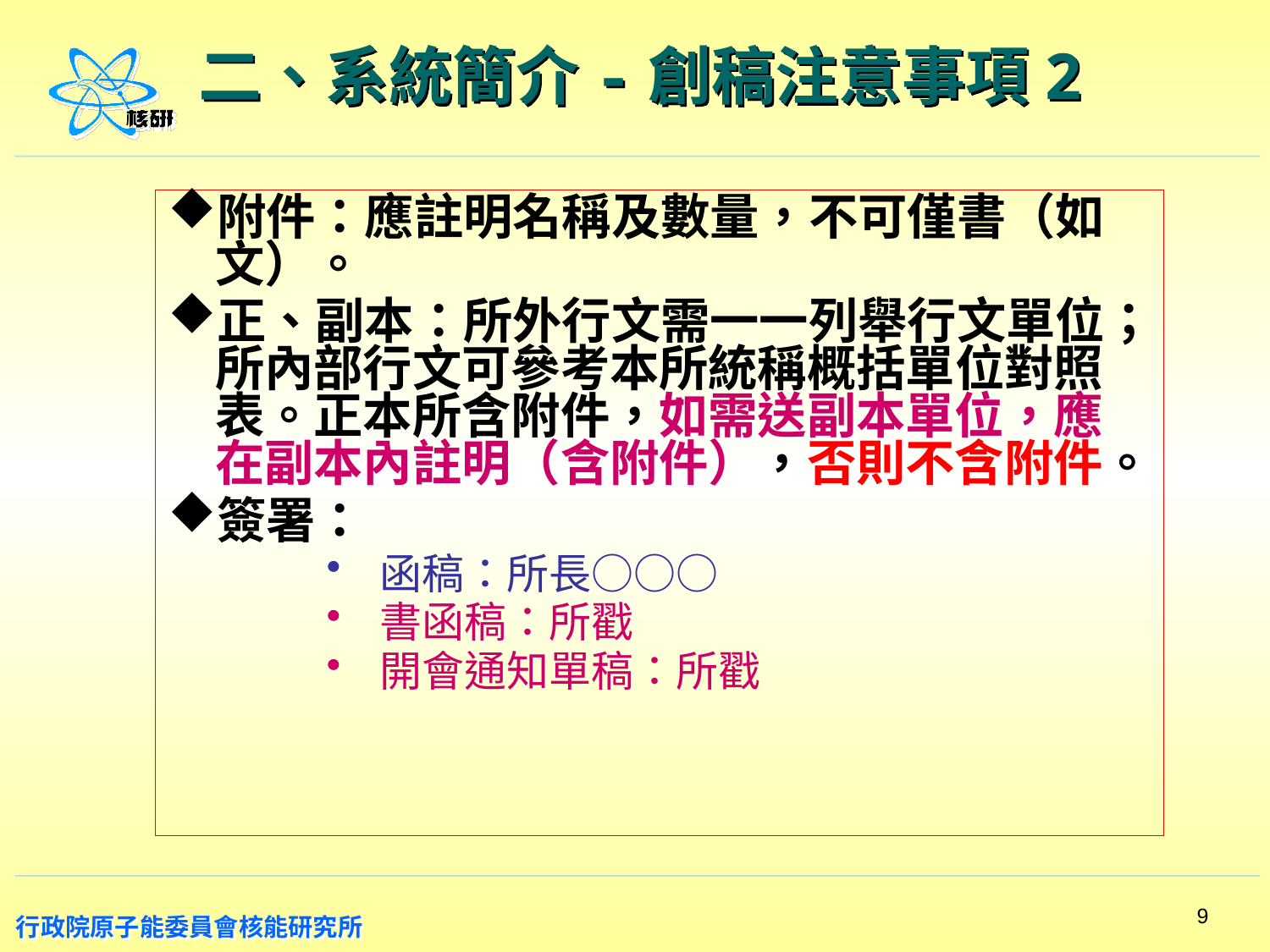

# 二、系統簡介-創稿注意事項2
附件：應註明名稱及數量，不可僅書（如文）。
正、副本：所外行文需一一列舉行文單位；所內部行文可參考本所統稱概括單位對照表。正本所含附件，如需送副本單位，應在副本內註明（含附件），否則不含附件。
簽署：
函稿：所長○○○
書函稿：所戳
開會通知單稿：所戳

9